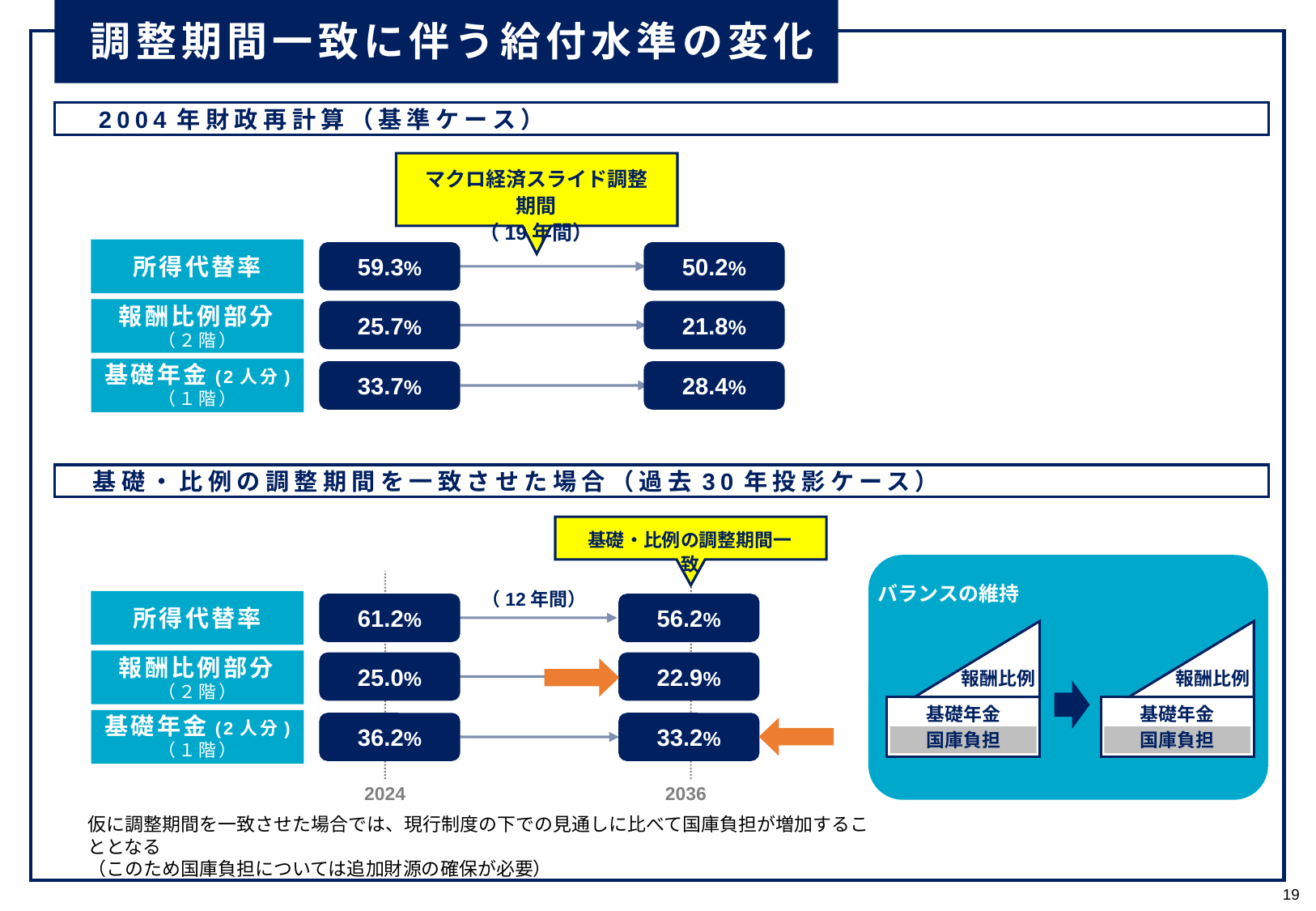

調整期間一致に伴う給付水準の変化
　2004年財政再計算（基準ケース）

マクロ経済スライド調整期間
（19年間）
所得代替率
59.3%
50.2%
報酬比例部分（２階）
25.7%
21.8%
基礎年金(2人分)
（１階）
33.7%
28.4%
　基礎・比例の調整期間を一致させた場合（過去30年投影ケース）

基礎・比例の調整期間一致

バランスの維持

報酬比例
報酬比例

基礎年金
基礎年金
国庫負担
国庫負担
（12年間）
所得代替率
61.2%
56.2%
報酬比例部分（２階）
25.0%
22.9%

基礎年金(2人分)
（１階）
36.2%
33.2%

2024
2036
仮に調整期間を一致させた場合では、現行制度の下での見通しに比べて国庫負担が増加することとなる
（このため国庫負担については追加財源の確保が必要）
19